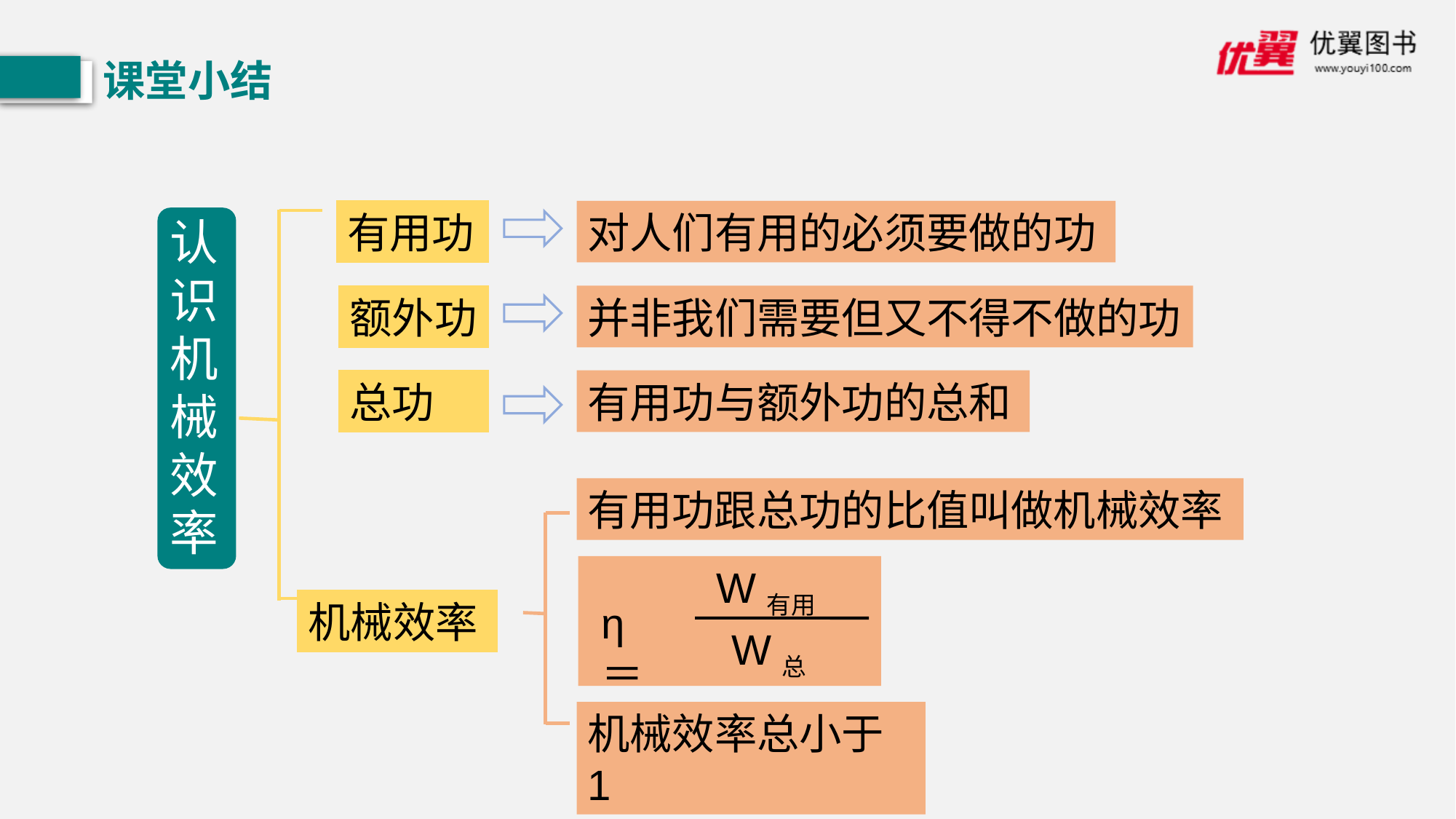

课堂小结

有用功
对人们有用的必须要做的功
认识机械效率

额外功
并非我们需要但又不得不做的功

总功
有用功与额外功的总和

有用功跟总功的比值叫做机械效率
W有用
W总

η＝

机械效率
机械效率总小于1